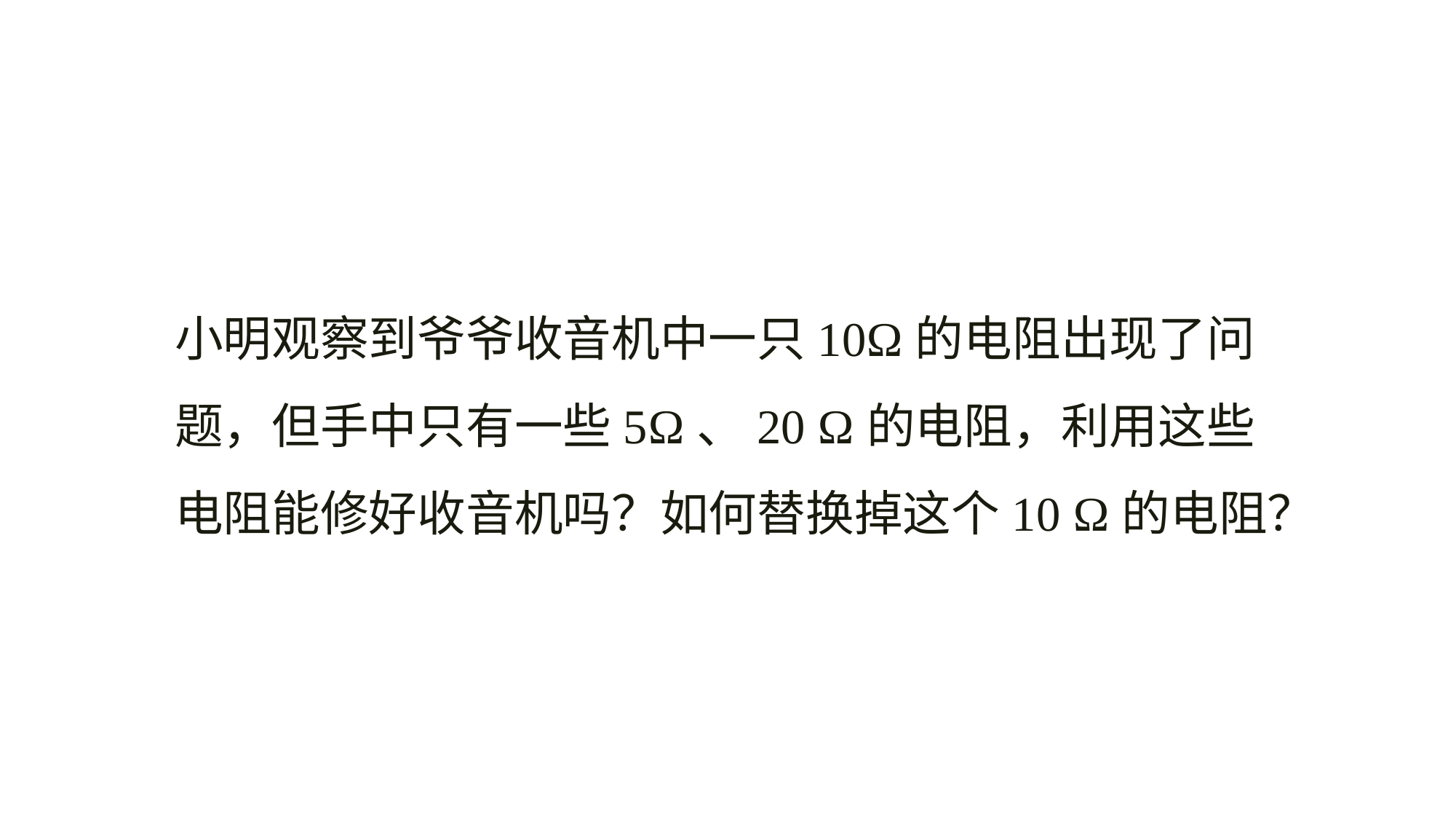

小明观察到爷爷收音机中一只10Ω的电阻出现了问题，但手中只有一些5Ω、20 Ω的电阻，利用这些电阻能修好收音机吗？如何替换掉这个10 Ω的电阻？